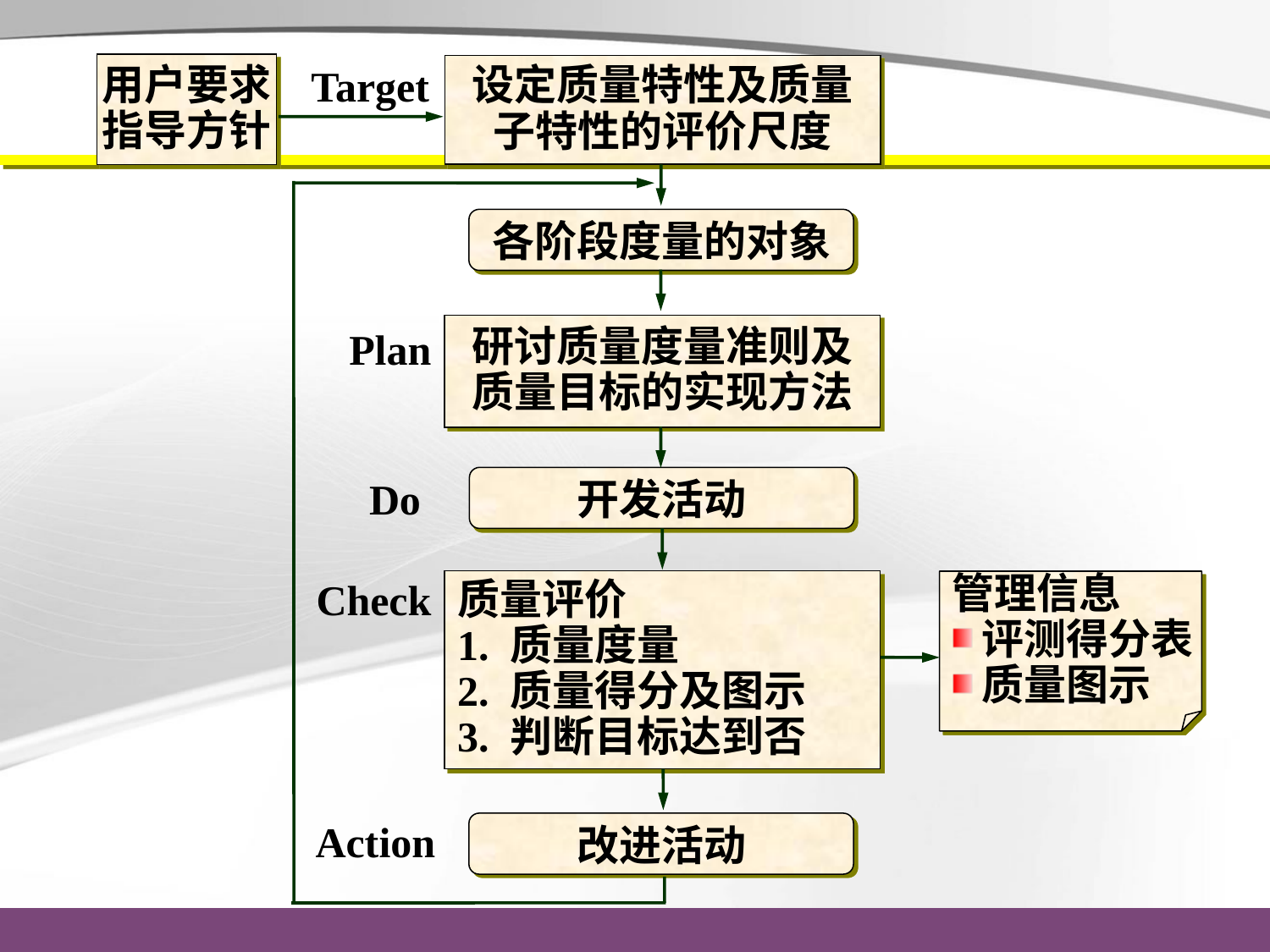

Target
用户要求
指导方针
设定质量特性及质量
子特性的评价尺度

各阶段度量的对象

研讨质量度量准则及
质量目标的实现方法
Plan

Do
开发活动

Check
质量评价
1. 质量度量
2. 质量得分及图示
3. 判断目标达到否
管理信息
评测得分表
质量图示

Action
改进活动